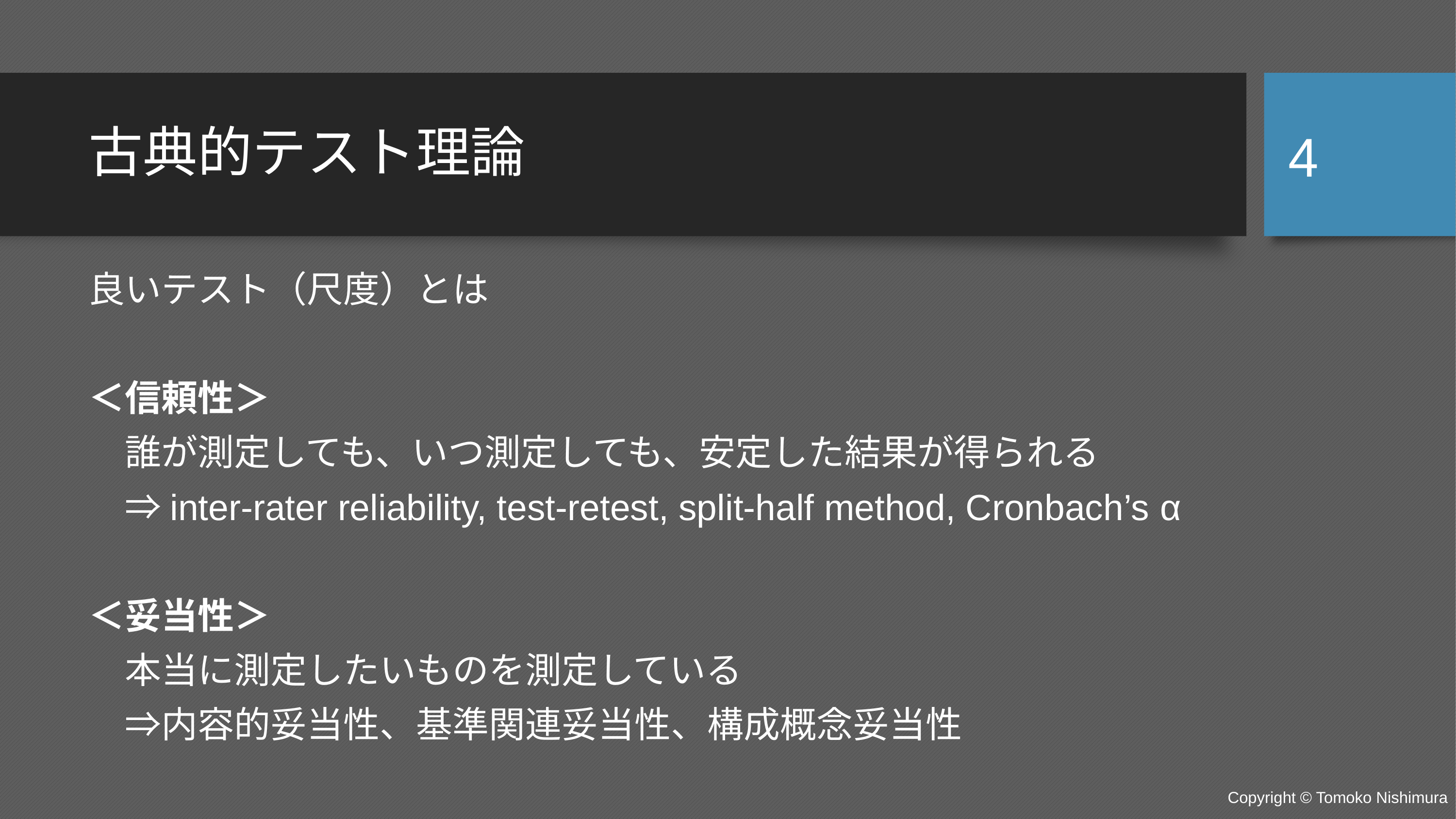

4
# 古典的テスト理論
良いテスト（尺度）とは

＜信頼性＞
　誰が測定しても、いつ測定しても、安定した結果が得られる
　⇒inter-rater reliability, test-retest, split-half method, Cronbach’s α

＜妥当性＞
　本当に測定したいものを測定している
　⇒内容的妥当性、基準関連妥当性、構成概念妥当性

Copyright © Tomoko Nishimura